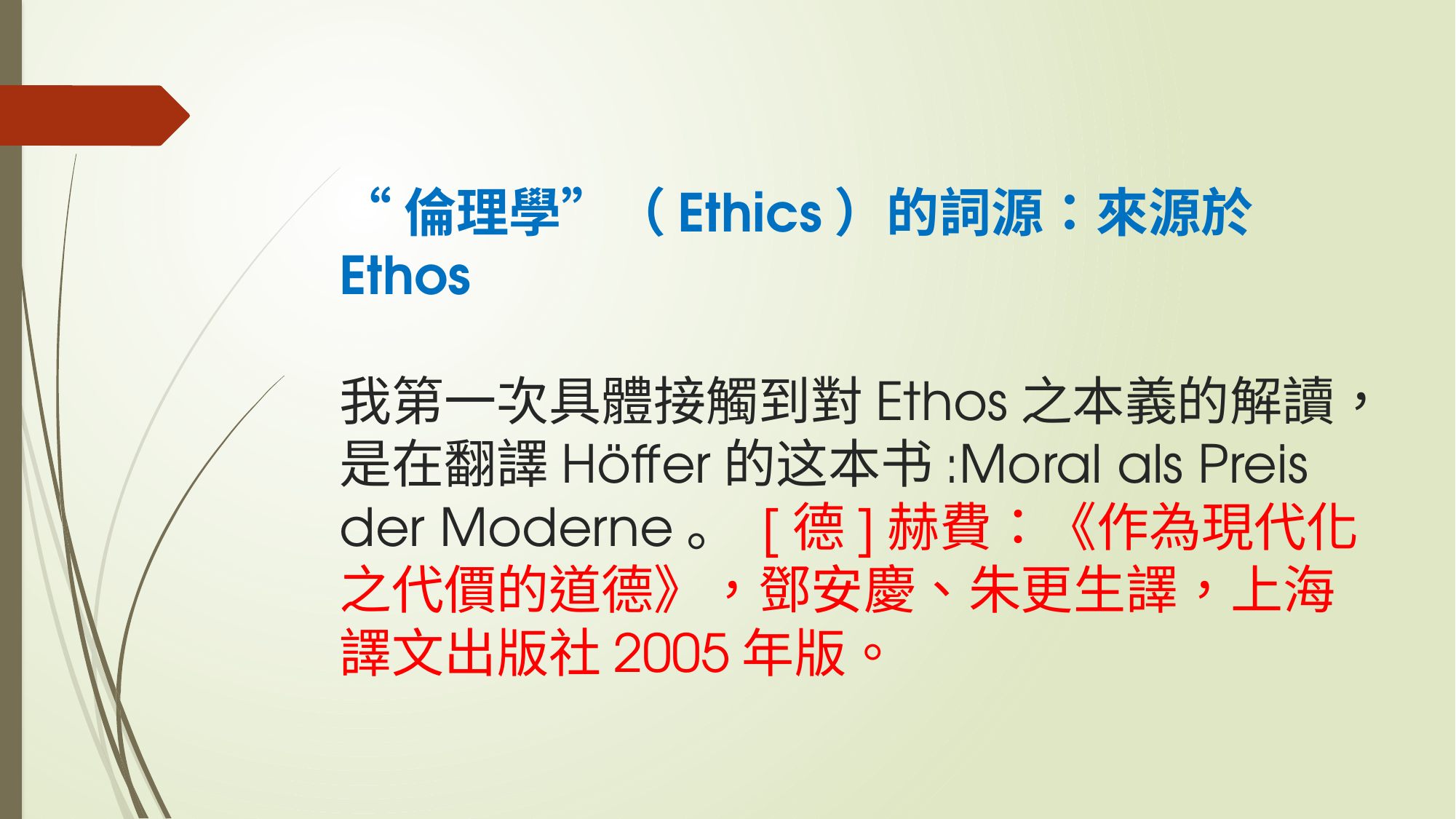

# “倫理學”（Ethics）的詞源：來源於Ethos 我第一次具體接觸到對Ethos之本義的解讀，是在翻譯Höffer的这本书:Moral als Preis der Moderne。 [德]赫費：《作為現代化之代價的道德》，鄧安慶、朱更生譯，上海譯文出版社2005年版。